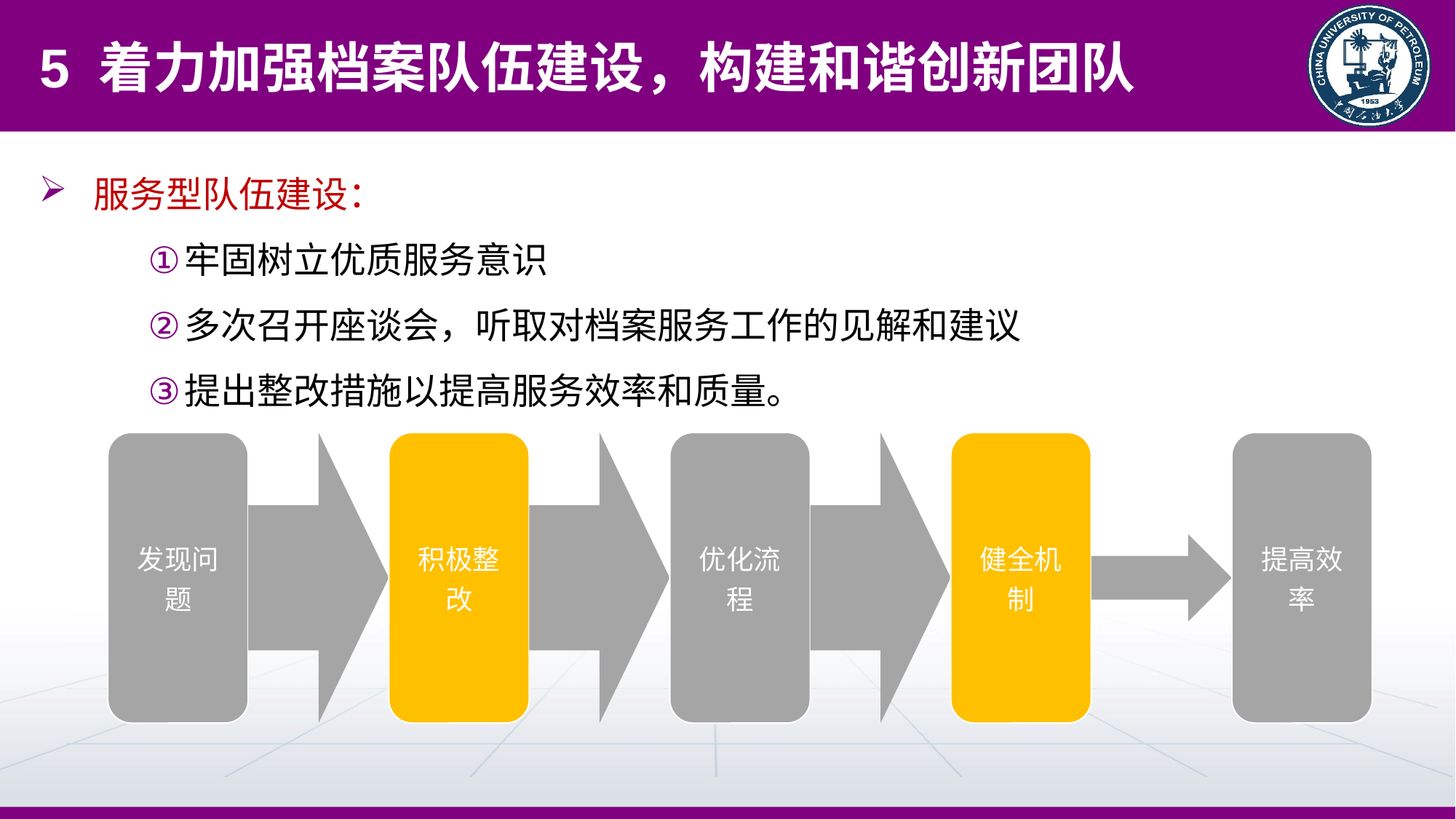

5 着力加强档案队伍建设，构建和谐创新团队
服务型队伍建设：
牢固树立优质服务意识
多次召开座谈会，听取对档案服务工作的见解和建议
提出整改措施以提高服务效率和质量。
发现问题
优化流程
提高效率
积极整改
健全机制